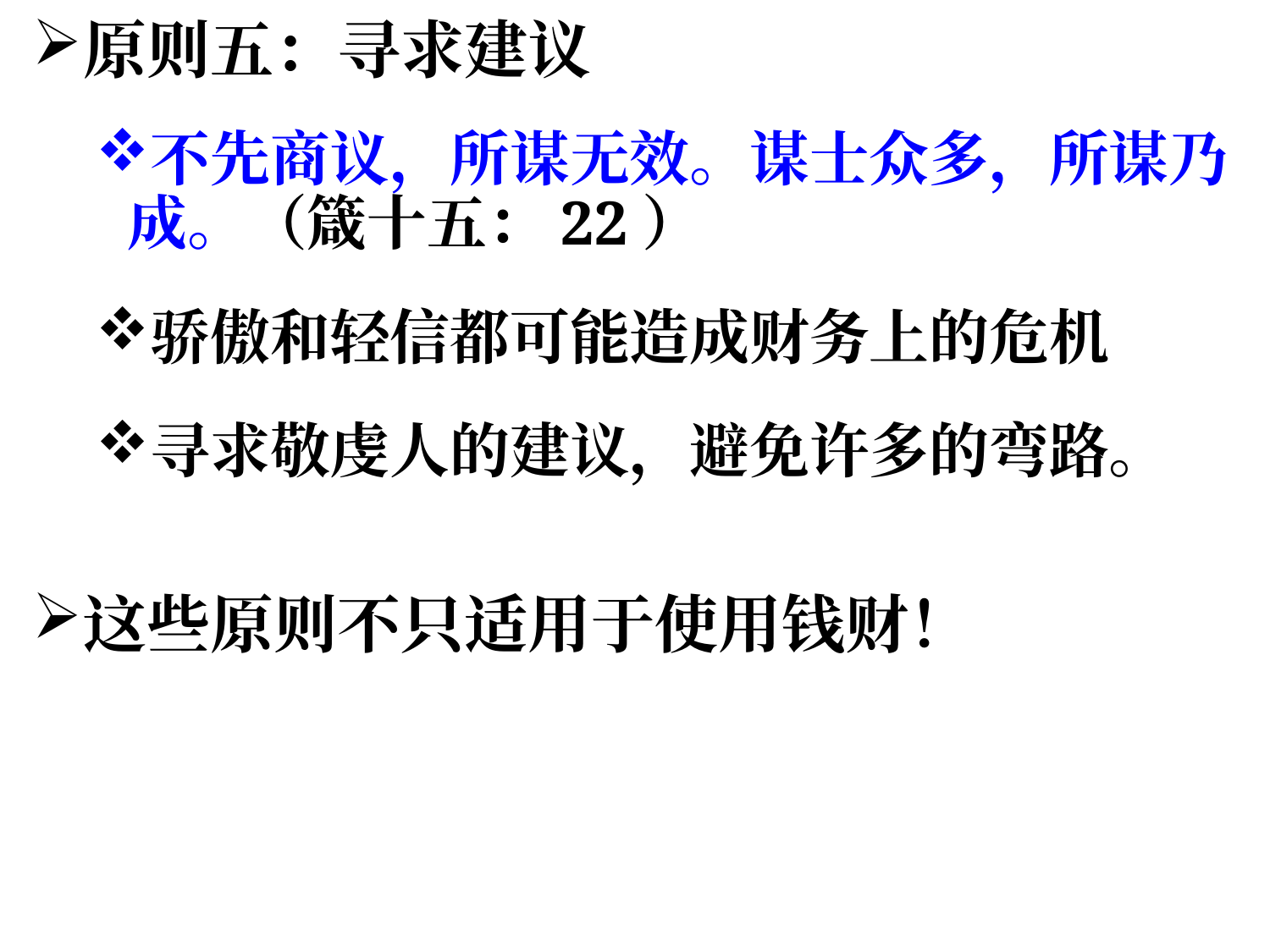

原则五：寻求建议

不先商议，所谋无效。谋士众多，所谋乃成。（箴十五：22）

骄傲和轻信都可能造成财务上的危机

寻求敬虔人的建议，避免许多的弯路。

这些原则不只适用于使用钱财！